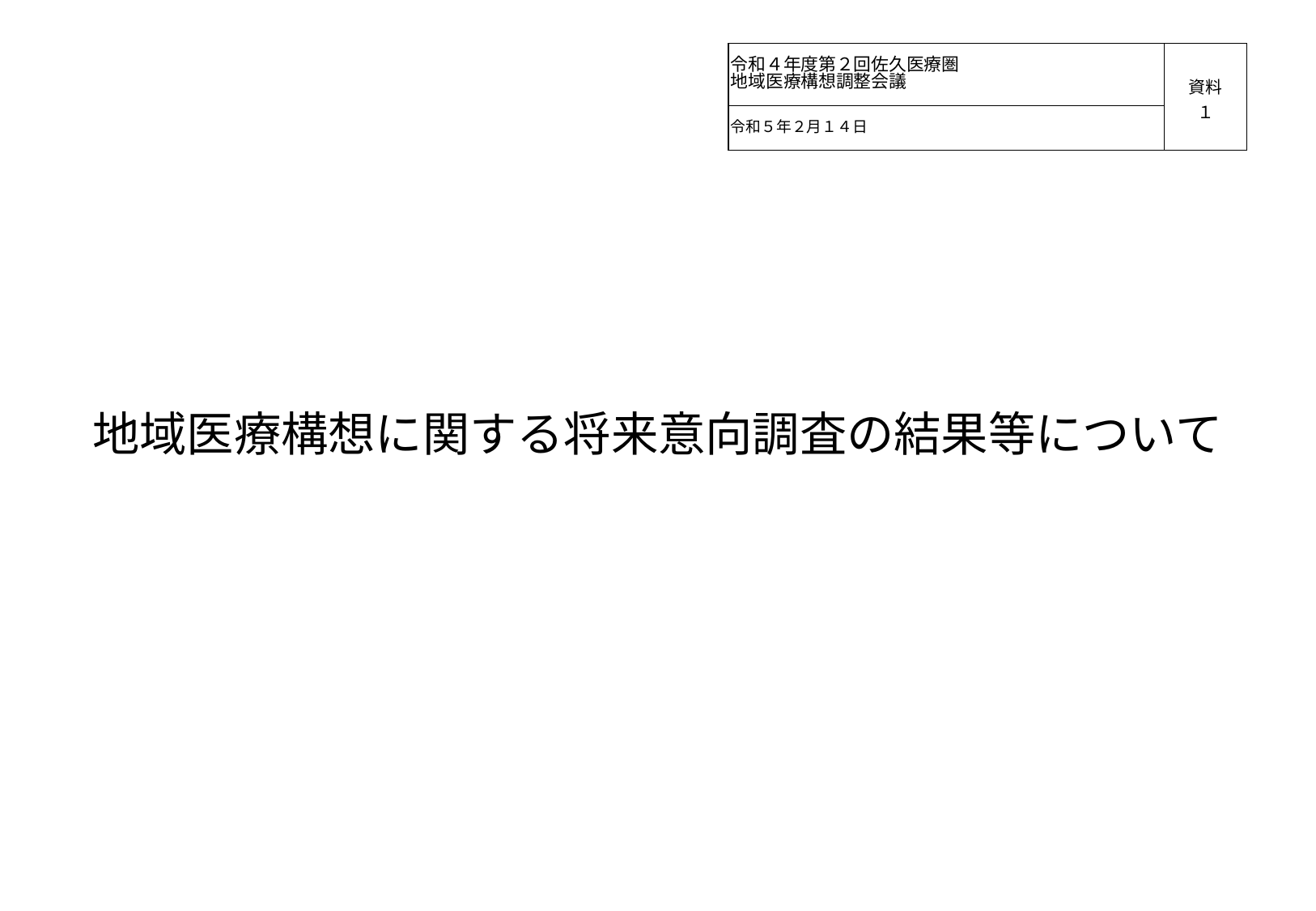

令和４年度第２回佐久医療圏
地域医療構想調整会議
資料
１
令和５年２月１４日
地域医療構想に関する将来意向調査の結果等について